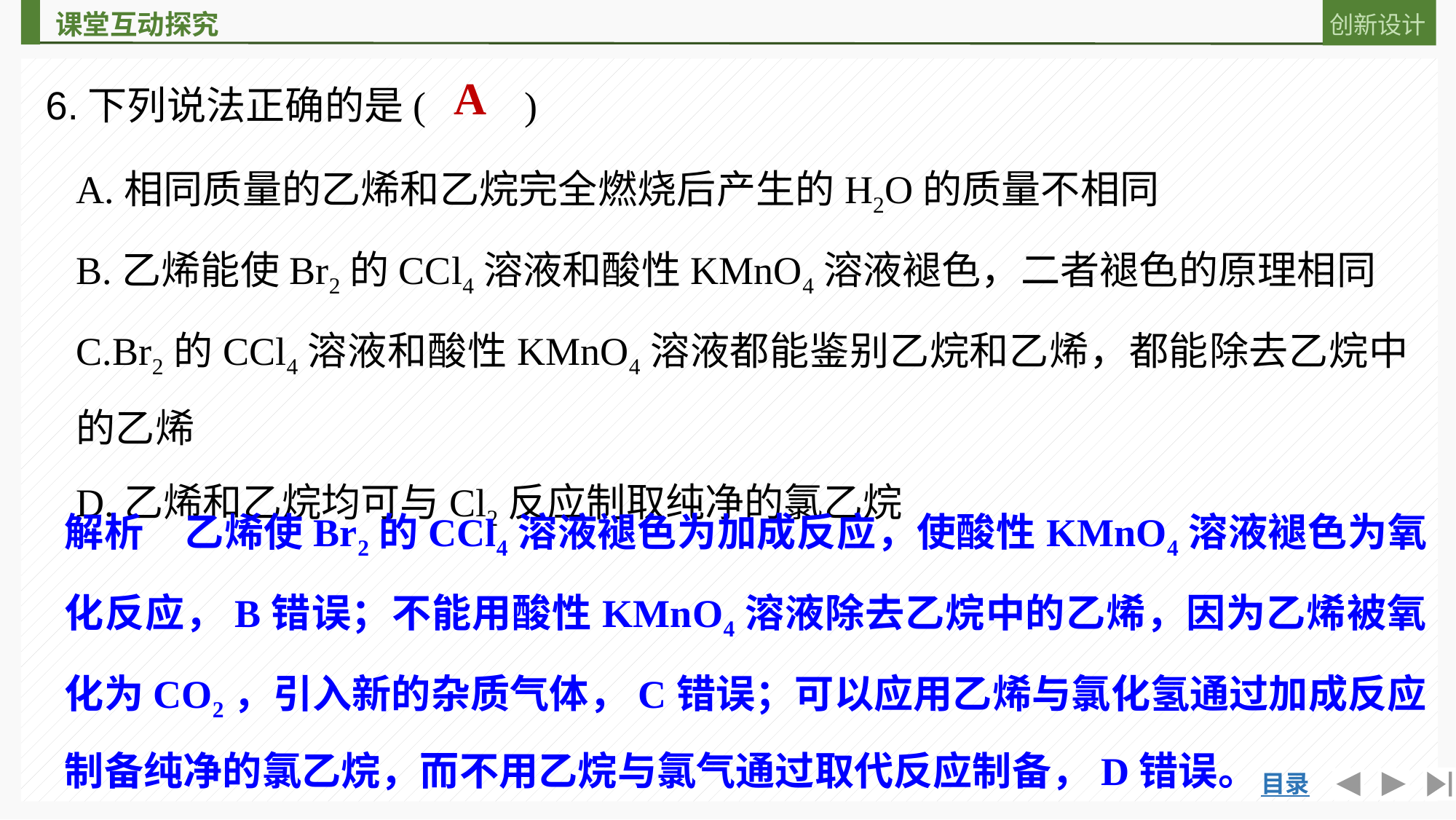

6.下列说法正确的是(　　)
A
A.相同质量的乙烯和乙烷完全燃烧后产生的H2O的质量不相同
B.乙烯能使Br2的CCl4溶液和酸性KMnO4溶液褪色，二者褪色的原理相同
C.Br2的CCl4溶液和酸性KMnO4溶液都能鉴别乙烷和乙烯，都能除去乙烷中的乙烯
D.乙烯和乙烷均可与Cl2反应制取纯净的氯乙烷
解析　乙烯使Br2的CCl4溶液褪色为加成反应，使酸性KMnO4溶液褪色为氧化反应，B错误；不能用酸性KMnO4溶液除去乙烷中的乙烯，因为乙烯被氧化为CO2，引入新的杂质气体，C错误；可以应用乙烯与氯化氢通过加成反应制备纯净的氯乙烷，而不用乙烷与氯气通过取代反应制备，D错误。